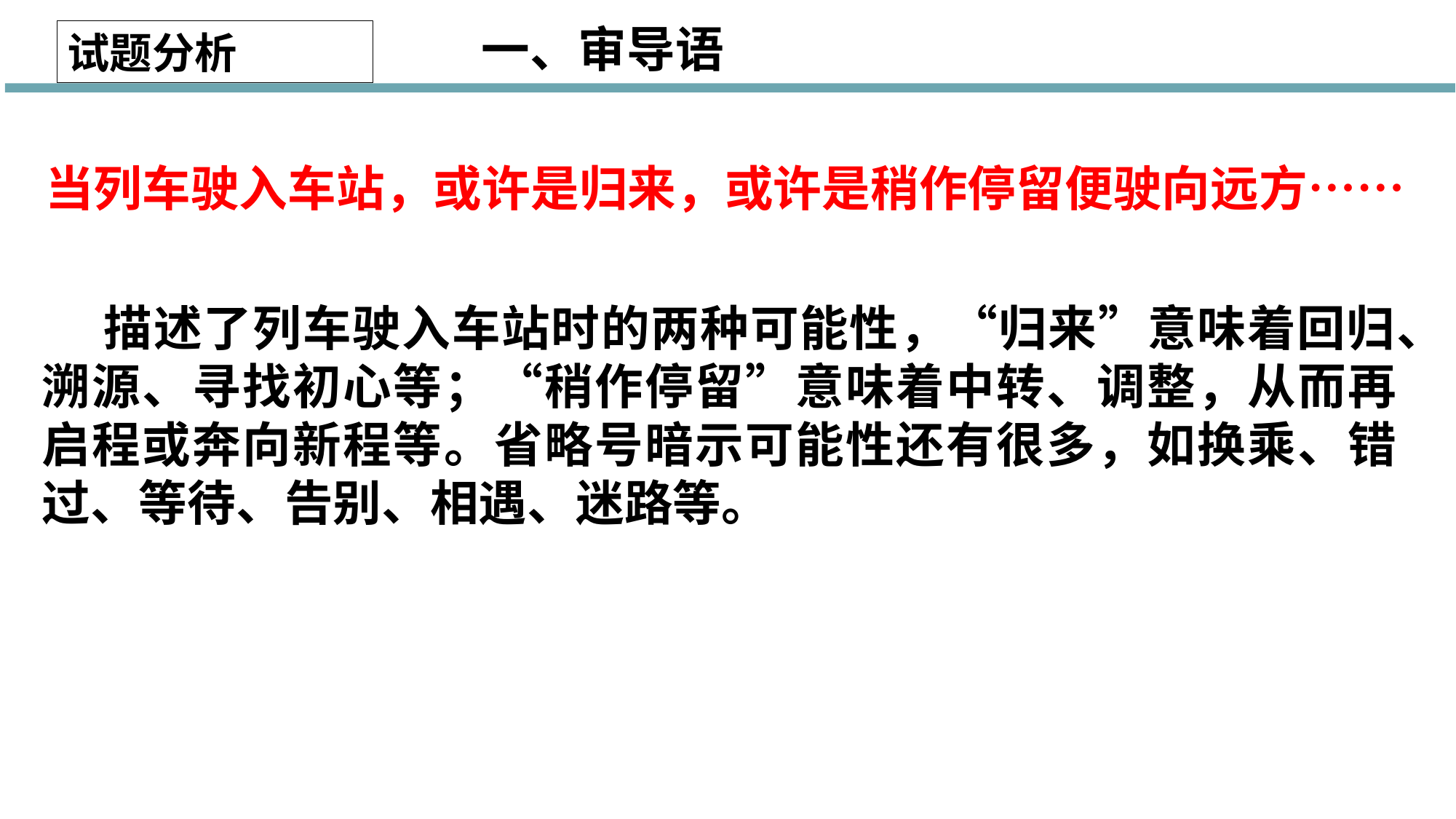

一、审导语

试题分析

当列车驶入车站，或许是归来，或许是稍作停留便驶向远方……
    描述了列车驶入车站时的两种可能性，“归来”意味着回归、溯源、寻找初心等；“稍作停留”意味着中转、调整，从而再启程或奔向新程等。省略号暗示可能性还有很多，如换乘、错过、等待、告别、相遇、迷路等。